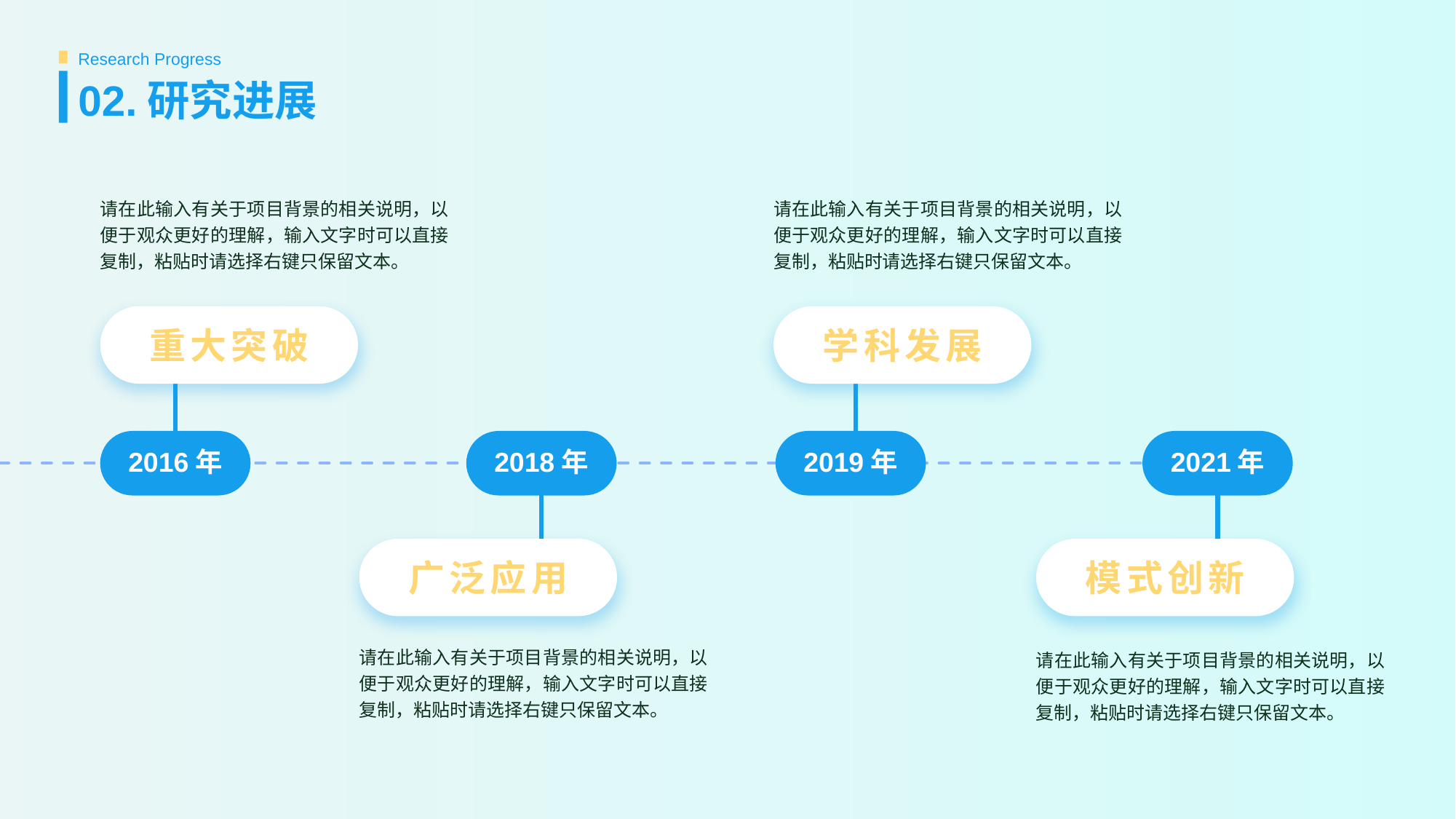

Research Progress
02.研究进展
请在此输入有关于项目背景的相关说明，以便于观众更好的理解，输入文字时可以直接复制，粘贴时请选择右键只保留文本。
请在此输入有关于项目背景的相关说明，以便于观众更好的理解，输入文字时可以直接复制，粘贴时请选择右键只保留文本。

重大突破
学科发展

2019年
2021年
2016年
2018年

广泛应用
模式创新
请在此输入有关于项目背景的相关说明，以便于观众更好的理解，输入文字时可以直接复制，粘贴时请选择右键只保留文本。
请在此输入有关于项目背景的相关说明，以便于观众更好的理解，输入文字时可以直接复制，粘贴时请选择右键只保留文本。